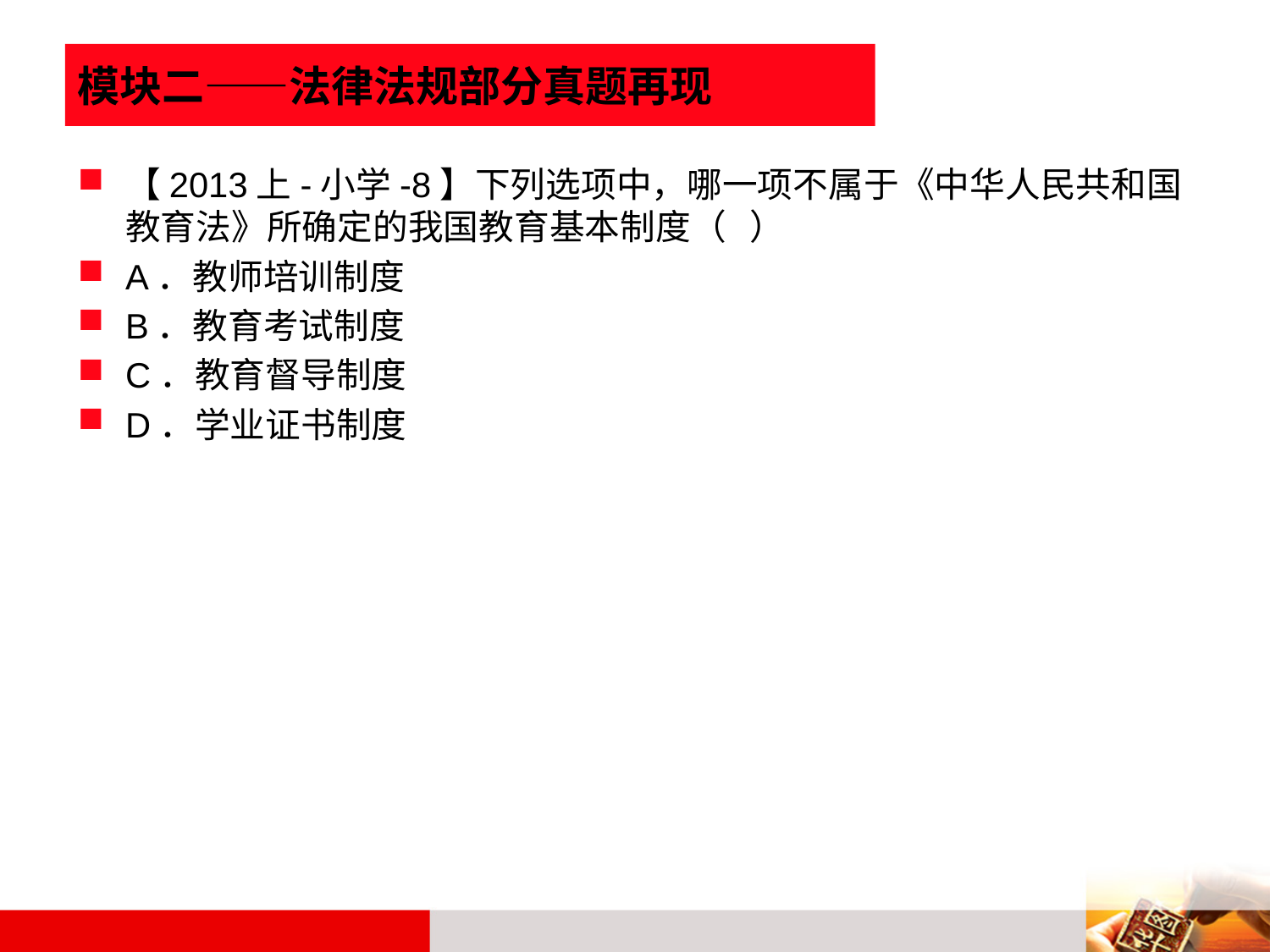

# 模块二——法律法规部分真题再现
【2013上-小学-8】下列选项中，哪一项不属于《中华人民共和国教育法》所确定的我国教育基本制度（   ）
A．教师培训制度
B．教育考试制度
C．教育督导制度
D．学业证书制度